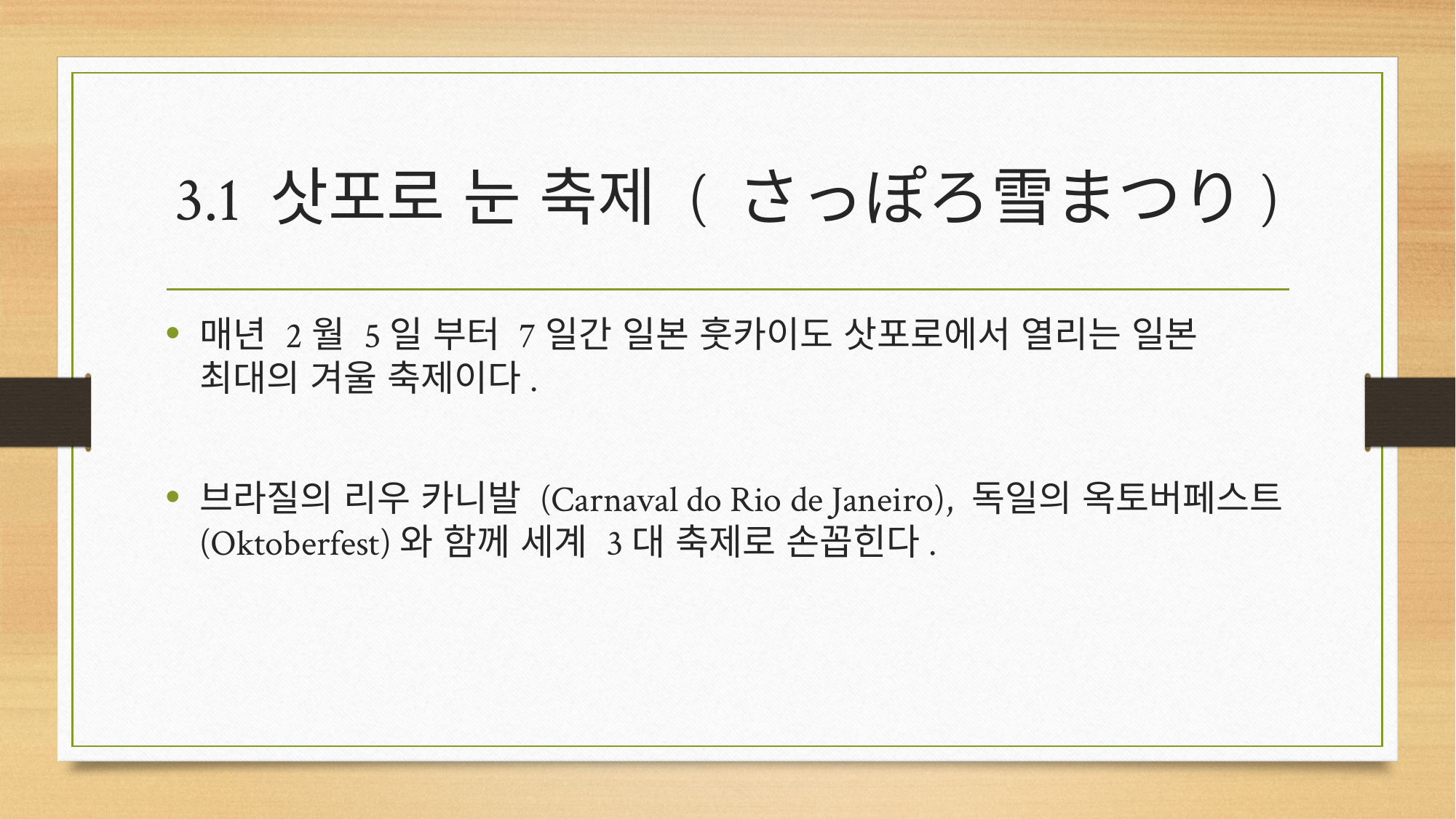

# 3.1 삿포로 눈 축제 ( さっぽろ雪まつり)
매년 2월 5일 부터 7일간 일본 훗카이도 삿포로에서 열리는 일본 최대의 겨울 축제이다.

브라질의 리우 카니발 (Carnaval do Rio de Janeiro), 독일의 옥토버페스트(Oktoberfest)와 함께 세계 3대 축제로 손꼽힌다.